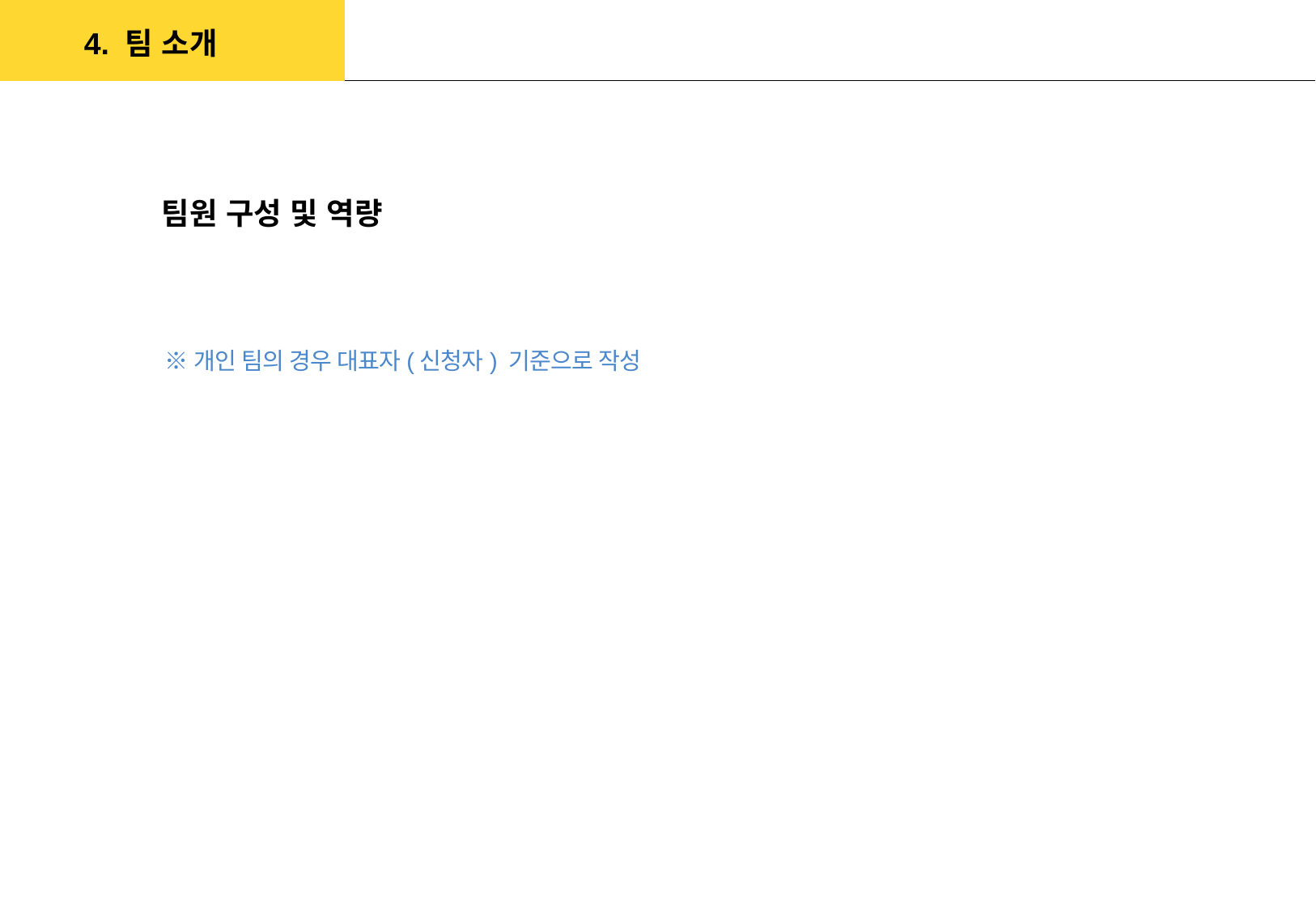

4. 팀 소개
팀원 구성 및 역량
※개인 팀의 경우 대표자(신청자) 기준으로 작성